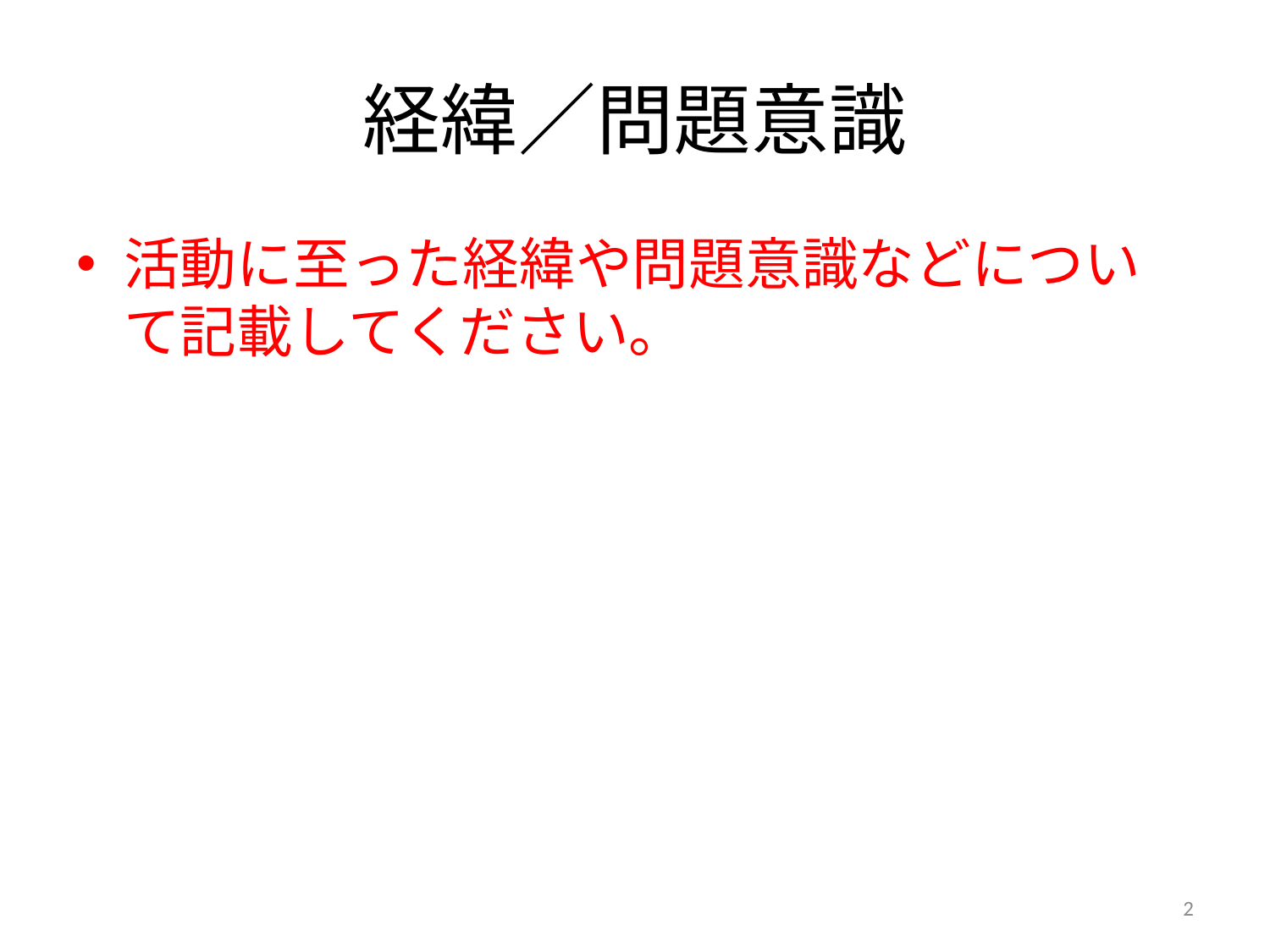

# 経緯／問題意識
活動に至った経緯や問題意識などについて記載してください。

2